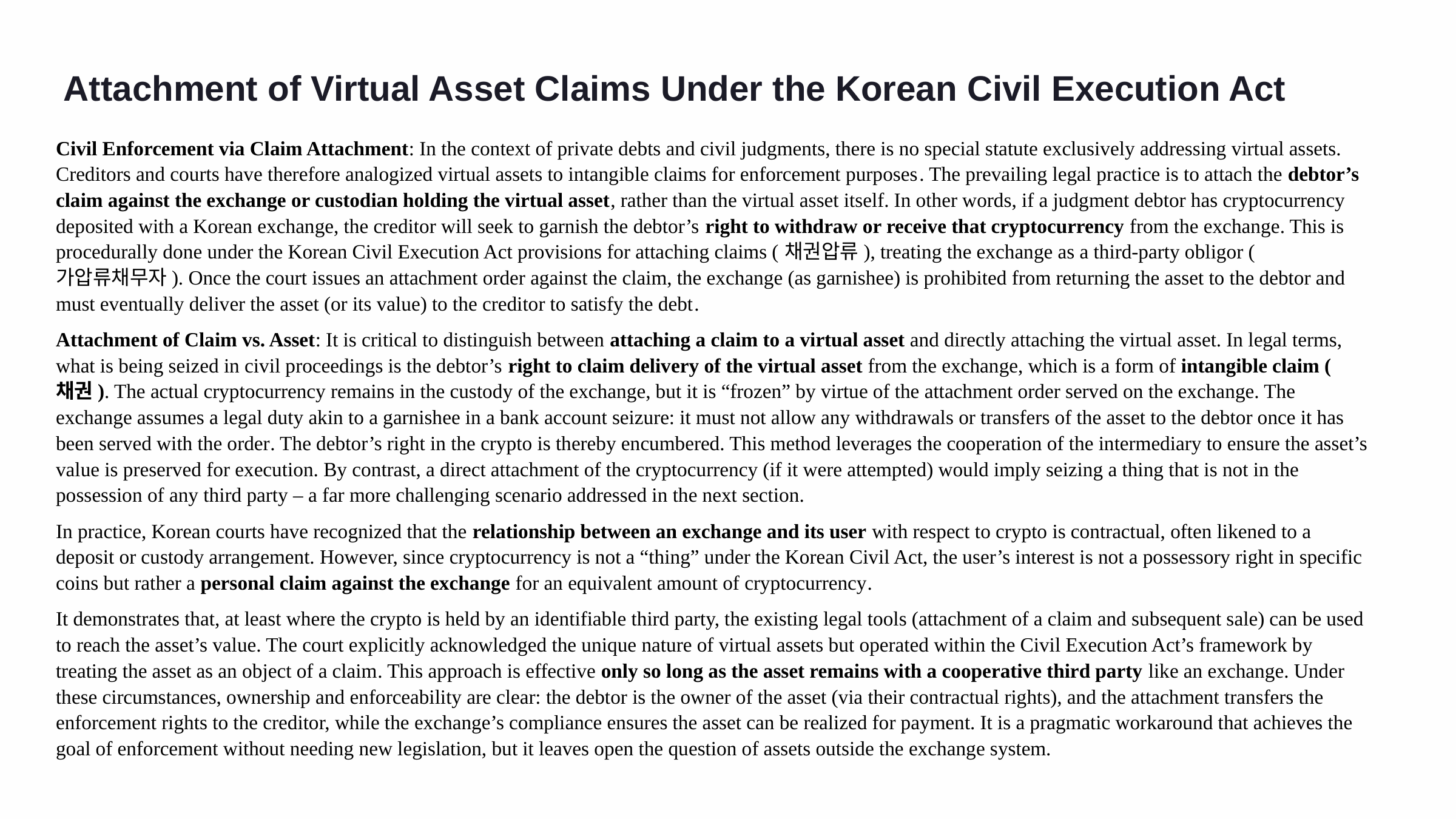

Attachment of Virtual Asset Claims Under the Korean Civil Execution Act
Civil Enforcement via Claim Attachment: In the context of private debts and civil judgments, there is no special statute exclusively addressing virtual assets. Creditors and courts have therefore analogized virtual assets to intangible claims for enforcement purposes​. The prevailing legal practice is to attach the debtor’s claim against the exchange or custodian holding the virtual asset, rather than the virtual asset itself. In other words, if a judgment debtor has cryptocurrency deposited with a Korean exchange, the creditor will seek to garnish the debtor’s right to withdraw or receive that cryptocurrency from the exchange​. This is procedurally done under the Korean Civil Execution Act provisions for attaching claims (채권압류), treating the exchange as a third-party obligor (가압류채무자). Once the court issues an attachment order against the claim, the exchange (as garnishee) is prohibited from returning the asset to the debtor and must eventually deliver the asset (or its value) to the creditor to satisfy the debt​.
Attachment of Claim vs. Asset: It is critical to distinguish between attaching a claim to a virtual asset and directly attaching the virtual asset. In legal terms, what is being seized in civil proceedings is the debtor’s right to claim delivery of the virtual asset from the exchange, which is a form of intangible claim (채권)​. The actual cryptocurrency remains in the custody of the exchange, but it is “frozen” by virtue of the attachment order served on the exchange. The exchange assumes a legal duty akin to a garnishee in a bank account seizure: it must not allow any withdrawals or transfers of the asset to the debtor once it has been served with the order​. The debtor’s right in the crypto is thereby encumbered. This method leverages the cooperation of the intermediary to ensure the asset’s value is preserved for execution. By contrast, a direct attachment of the cryptocurrency (if it were attempted) would imply seizing a thing that is not in the possession of any third party – a far more challenging scenario addressed in the next section.
In practice, Korean courts have recognized that the relationship between an exchange and its user with respect to crypto is contractual, often likened to a deposit or custody arrangement. However, since cryptocurrency is not a “thing” under the Korean Civil Act, the user’s interest is not a possessory right in specific coins but rather a personal claim against the exchange for an equivalent amount of cryptocurrency​.
It demonstrates that, at least where the crypto is held by an identifiable third party, the existing legal tools (attachment of a claim and subsequent sale) can be used to reach the asset’s value. The court explicitly acknowledged the unique nature of virtual assets but operated within the Civil Execution Act’s framework by treating the asset as an object of a claim​. This approach is effective only so long as the asset remains with a cooperative third party like an exchange. Under these circumstances, ownership and enforceability are clear: the debtor is the owner of the asset (via their contractual rights), and the attachment transfers the enforcement rights to the creditor, while the exchange’s compliance ensures the asset can be realized for payment. It is a pragmatic workaround that achieves the goal of enforcement without needing new legislation, but it leaves open the question of assets outside the exchange system.